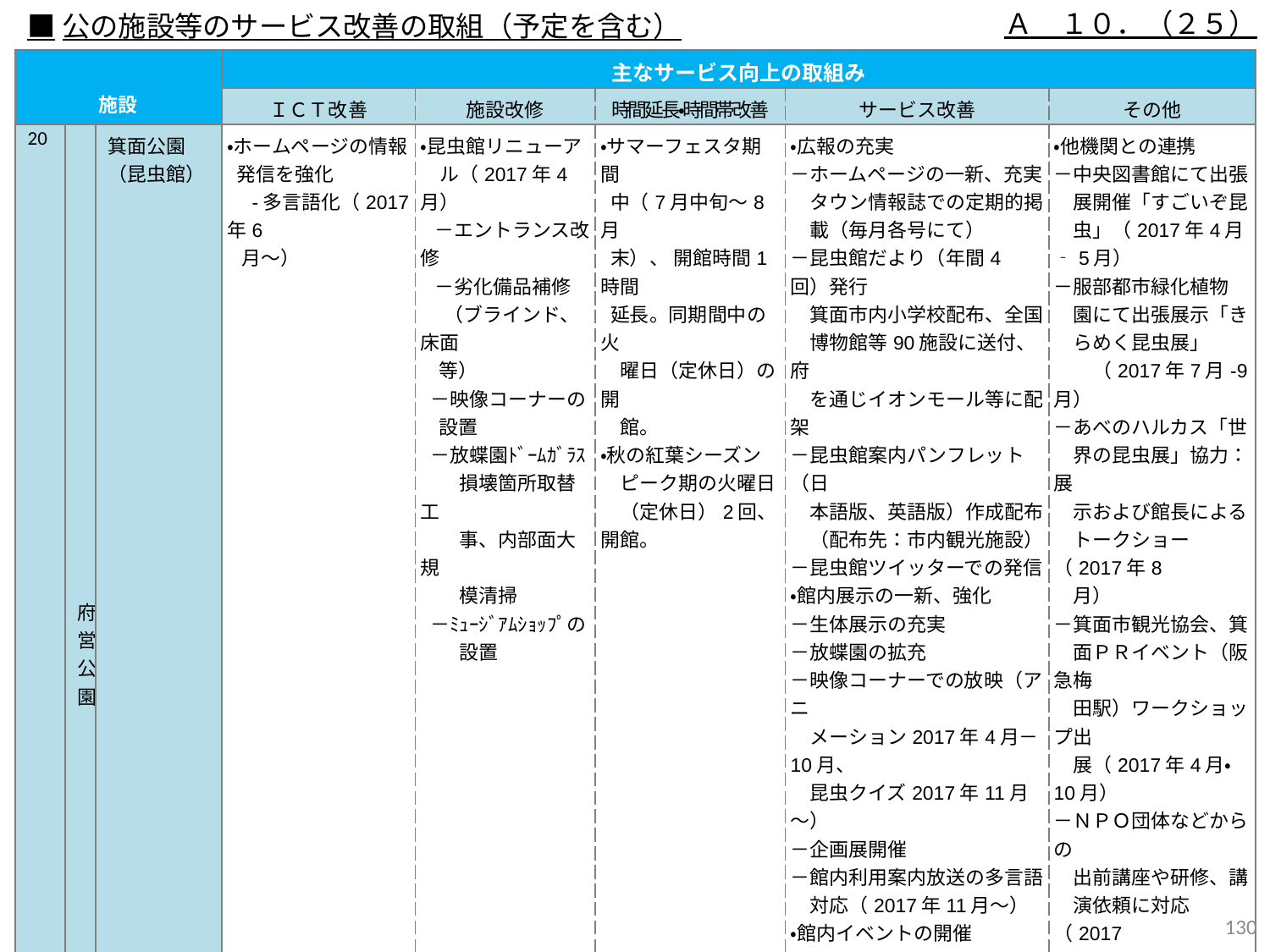

Ａ　１０．（２５）
■公の施設等のサービス改善の取組（予定を含む）
| 施設 |  |  | 主なサービス向上の取組み |  |  |  |  |
| --- | --- | --- | --- | --- | --- | --- | --- |
|  |  |  | ＩＣＴ改善 | 施設改修 | 時間延長・時間帯改善 | サービス改善 | その他 |
| 20 | 府営公園 | 箕面公園 （昆虫館） | ・ホームページの情報 発信を強化 　-多言語化（2017年6 月～） | ・昆虫館リニューア 　ル（2017年4月） －エントランス改修 －劣化備品補修 （ブラインド、床面 等） －映像コーナーの 設置 －放蝶園ﾄﾞｰﾑｶﾞﾗｽ 　　損壊箇所取替工 　　事、内部面大規 　　模清掃 －ﾐｭｰｼﾞｱﾑｼｮｯﾌﾟの 　　設置 | ・サマーフェスタ期間 中（7月中旬～8月 末）、 開館時間1時間 延長。同期間中の火 　曜日（定休日）の開 　館。 ・秋の紅葉シーズン 　ピーク期の火曜日 　（定休日）2回、開館。 | ・広報の充実 －ホームページの一新、充実 　タウン情報誌での定期的掲 　載（毎月各号にて） －昆虫館だより（年間4回）発行 　箕面市内小学校配布、全国 　博物館等90施設に送付、府 　を通じイオンモール等に配架 －昆虫館案内パンフレット（日 　本語版、英語版）作成配布 　（配布先：市内観光施設） －昆虫館ツイッターでの発信 ・館内展示の一新、強化 －生体展示の充実 －放蝶園の拡充 －映像コーナーでの放映（アニ 　メーション2017年4月－10月、 　昆虫クイズ2017年11月～）　 －企画展開催 －館内利用案内放送の多言語 　対応（2017年11月～） ・館内イベントの開催 　－ふれあい体験：「ムシさん 　デビュー」「昆虫ふれあい」 　（土日祝） －バックヤード見学「飼育室開 　放」（日） －ノベルティ等「昆虫カードスタ 　ンプ作成」（土日祝） －学芸員による展示解説「ウラ 　オモ展　館長とはなそう」 　（2018年2月、3月実施） | ・他機関との連携 －中央図書館にて出張 　展開催「すごいぞ昆 　虫」（2017年4月‐5月） －服部都市緑化植物 　園にて出張展示「き 　らめく昆虫展」 　　（2017年7月-9月） －あべのハルカス「世 　界の昆虫展」協力：展 　示および館長による 　トークショー（2017年8 　月） －箕面市観光協会、箕 　面ＰＲイベント（阪急梅 　田駅）ワークショップ出 　展（2017年4月・10月） －ＮＰＯ団体などからの 　出前講座や研修、講 　演依頼に対応（2017 　年6月：ﾎﾀﾙの生態、 　12月：生物多様性 　フォーラム他） |
130